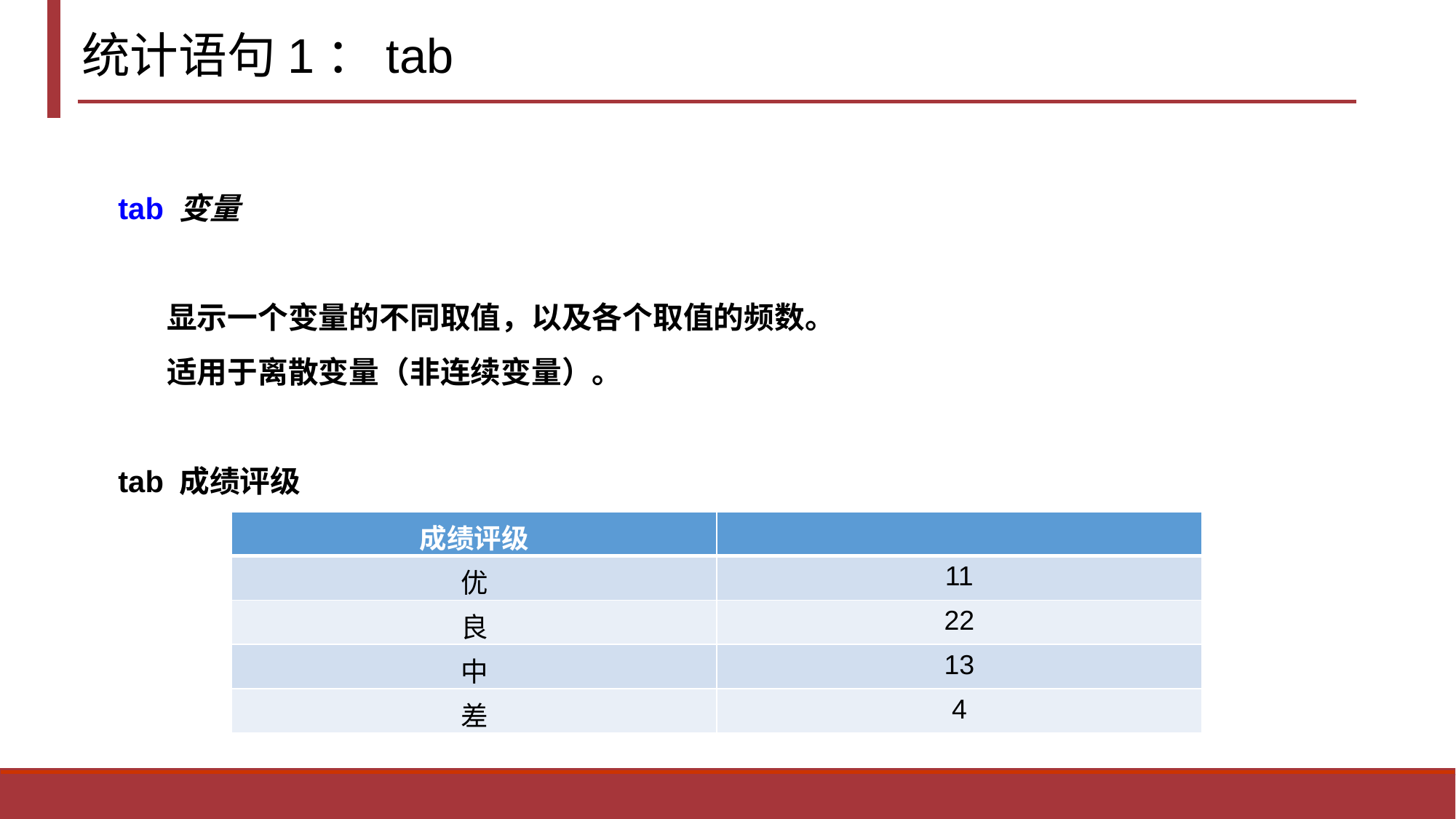

统计语句1：tab
tab 变量

      显示一个变量的不同取值，以及各个取值的频数。
      适用于离散变量（非连续变量）。

tab 成绩评级

| 成绩评级 |  |
| --- | --- |
| 优 | 11 |
| 良 | 22 |
| 中 | 13 |
| 差 | 4 |